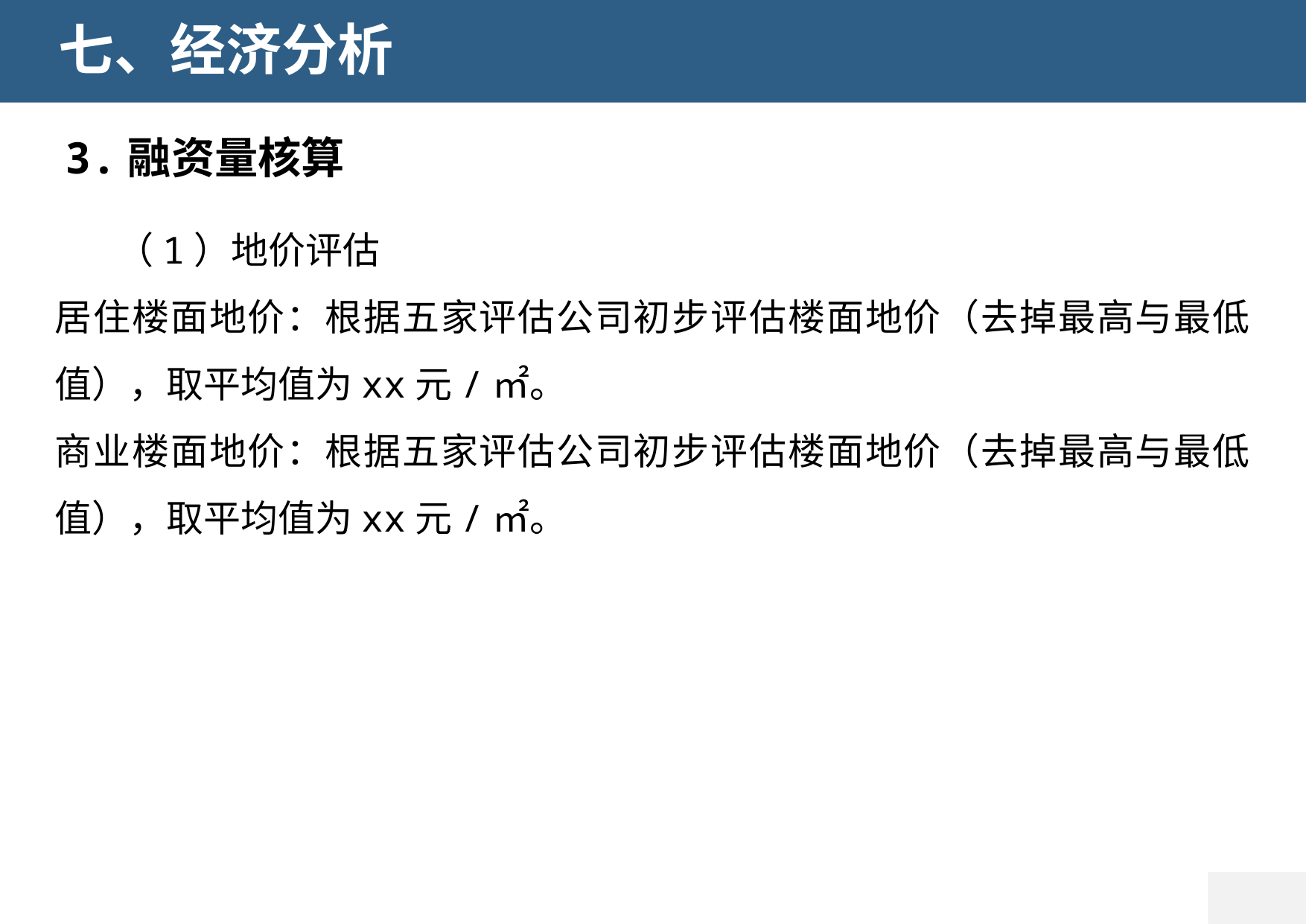

七、经济分析
3.融资量核算
（1）地价评估
居住楼面地价：根据五家评估公司初步评估楼面地价（去掉最高与最低值），取平均值为xx元/㎡。
商业楼面地价：根据五家评估公司初步评估楼面地价（去掉最高与最低值），取平均值为xx元/㎡。
29